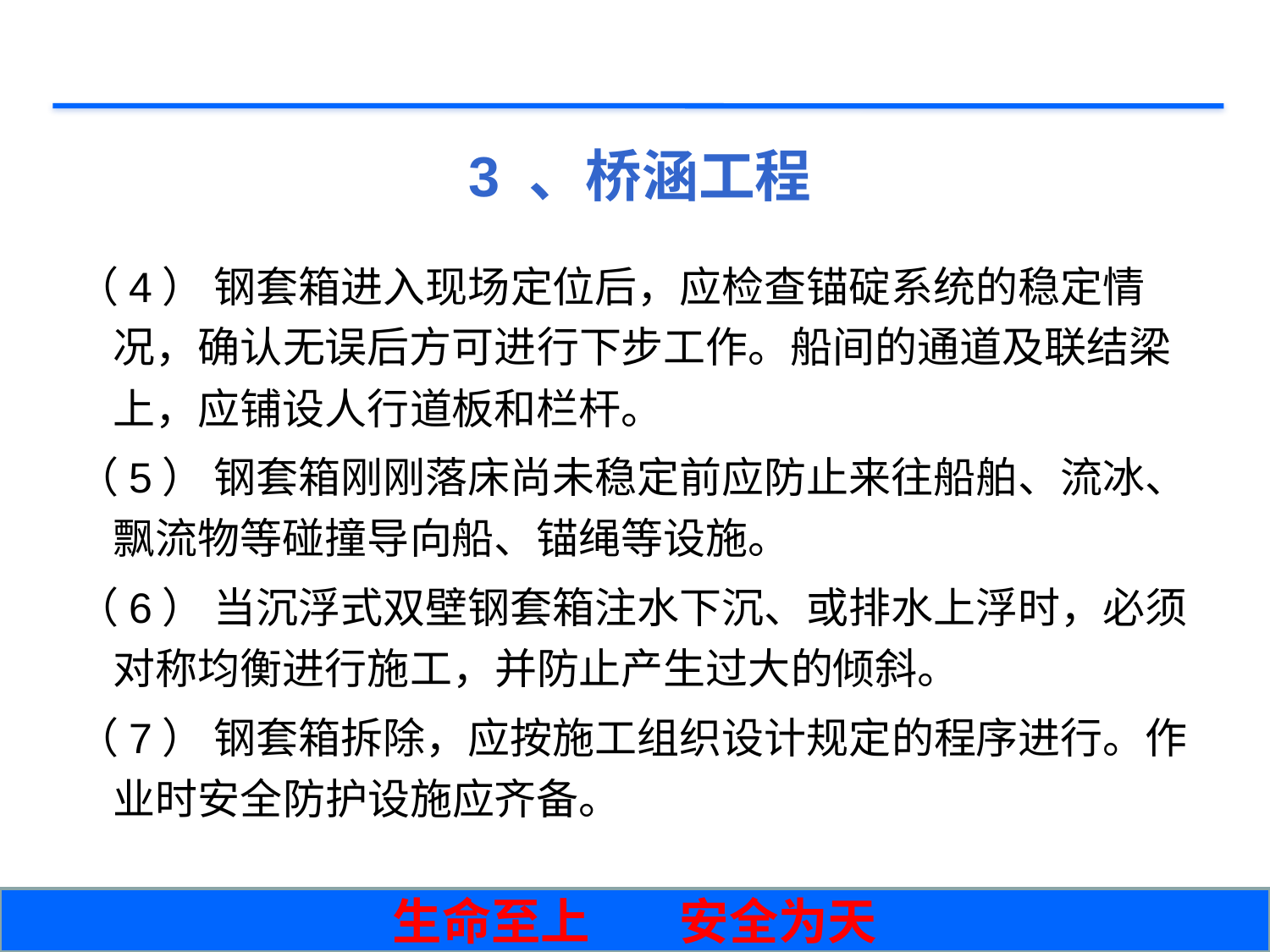

# 3 、桥涵工程
（4） 钢套箱进入现场定位后，应检查锚碇系统的稳定情况，确认无误后方可进行下步工作。船间的通道及联结梁上，应铺设人行道板和栏杆。
（5） 钢套箱刚刚落床尚未稳定前应防止来往船舶、流冰、飘流物等碰撞导向船、锚绳等设施。
（6） 当沉浮式双壁钢套箱注水下沉、或排水上浮时，必须对称均衡进行施工，并防止产生过大的倾斜。
（7） 钢套箱拆除，应按施工组织设计规定的程序进行。作业时安全防护设施应齐备。